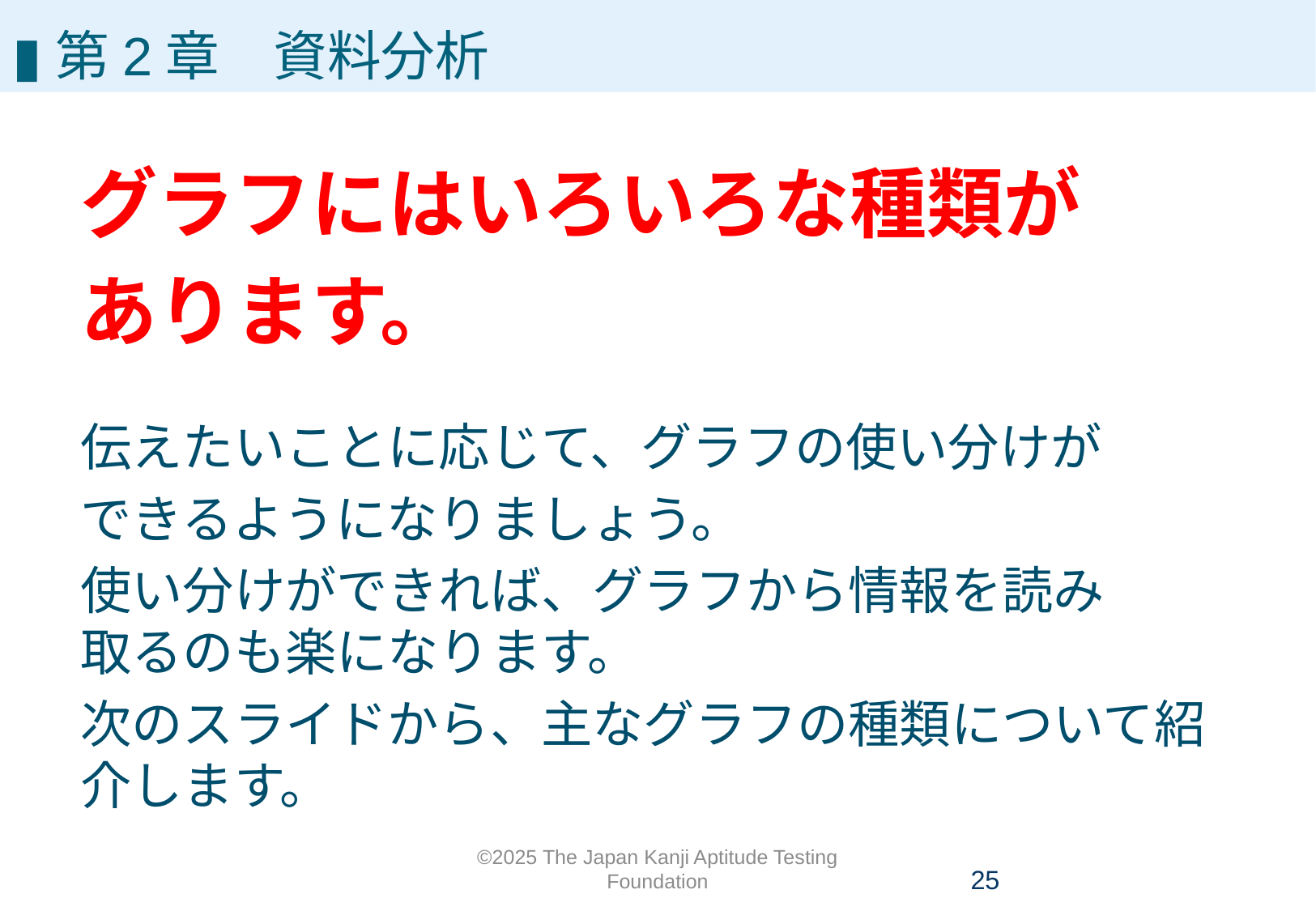

#
▮第2章　資料分析
グラフにはいろいろな種類が
あります。

伝えたいことに応じて、グラフの使い分けが
できるようになりましょう。
使い分けができれば、グラフから情報を読み
取るのも楽になります。
次のスライドから、主なグラフの種類について紹介します。

©2025 The Japan Kanji Aptitude Testing Foundation
25